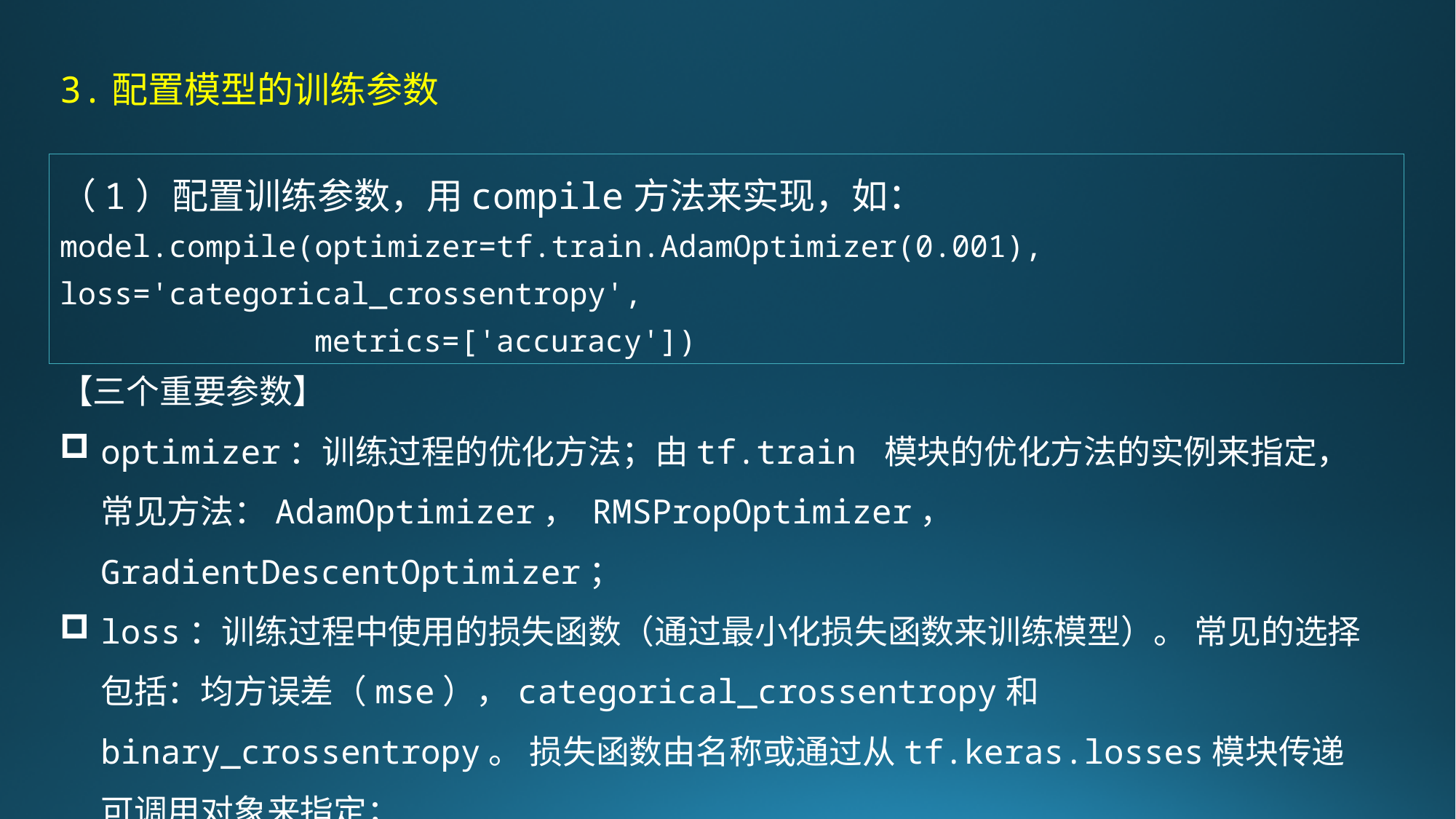

3.配置模型的训练参数
（1）配置训练参数，用compile方法来实现，如：
model.compile(optimizer=tf.train.AdamOptimizer(0.001), loss='categorical_crossentropy',
              metrics=['accuracy'])
【三个重要参数】
optimizer：训练过程的优化方法；由tf.train 模块的优化方法的实例来指定，常见方法：AdamOptimizer， RMSPropOptimizer， GradientDescentOptimizer；
loss：训练过程中使用的损失函数（通过最小化损失函数来训练模型）。 常见的选择包括：均方误差（mse），categorical_crossentropy和binary_crossentropy。 损失函数由名称或通过从tf.keras.losses模块传递可调用对象来指定；
训练过程中，监测的指标，指定方法：由tf.keras.metrics 模块来指定；